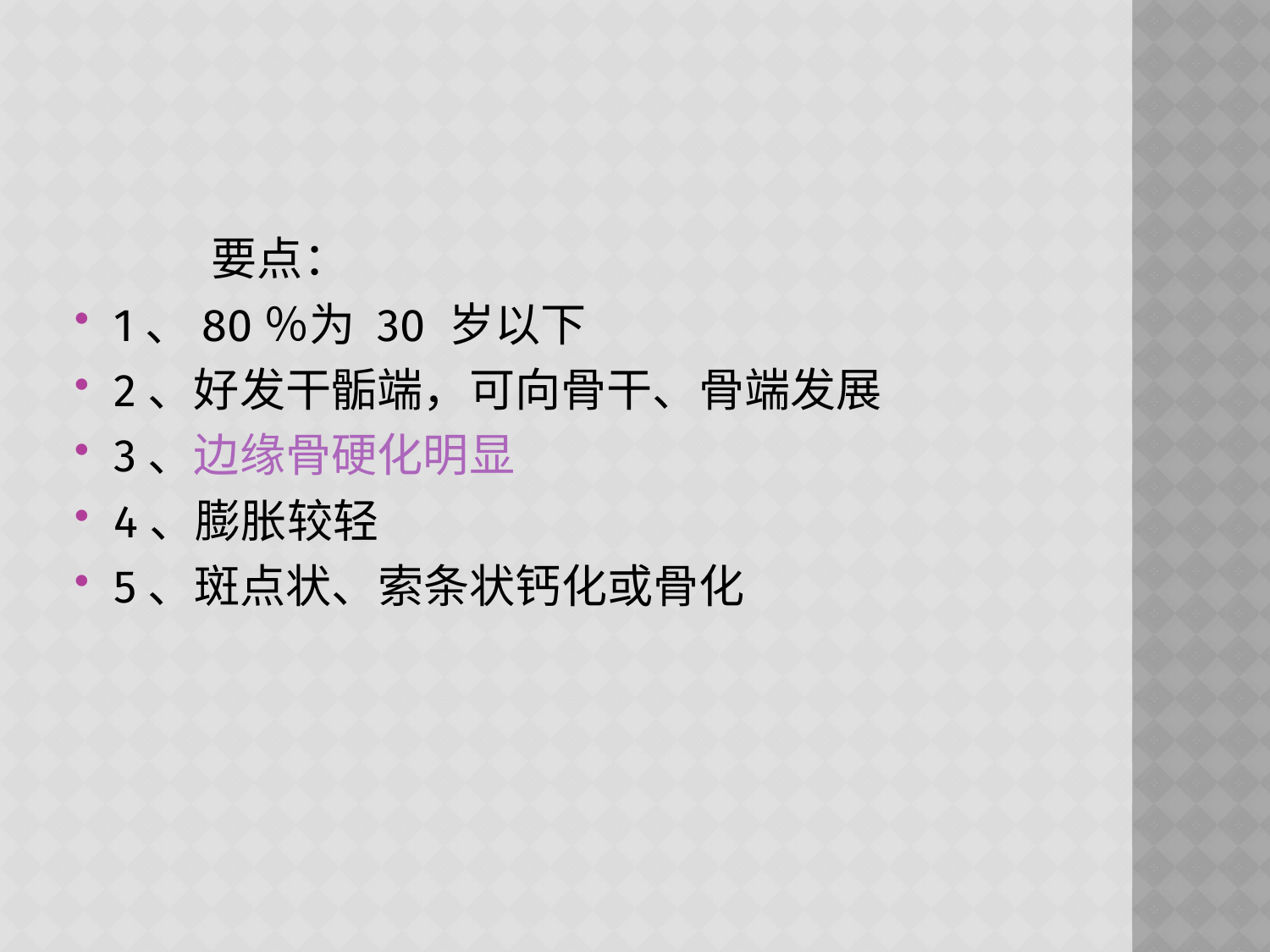

#
            要点：
1、80％为 30 岁以下
2、好发干骺端，可向骨干、骨端发展
3、边缘骨硬化明显
4、膨胀较轻
5、斑点状、索条状钙化或骨化